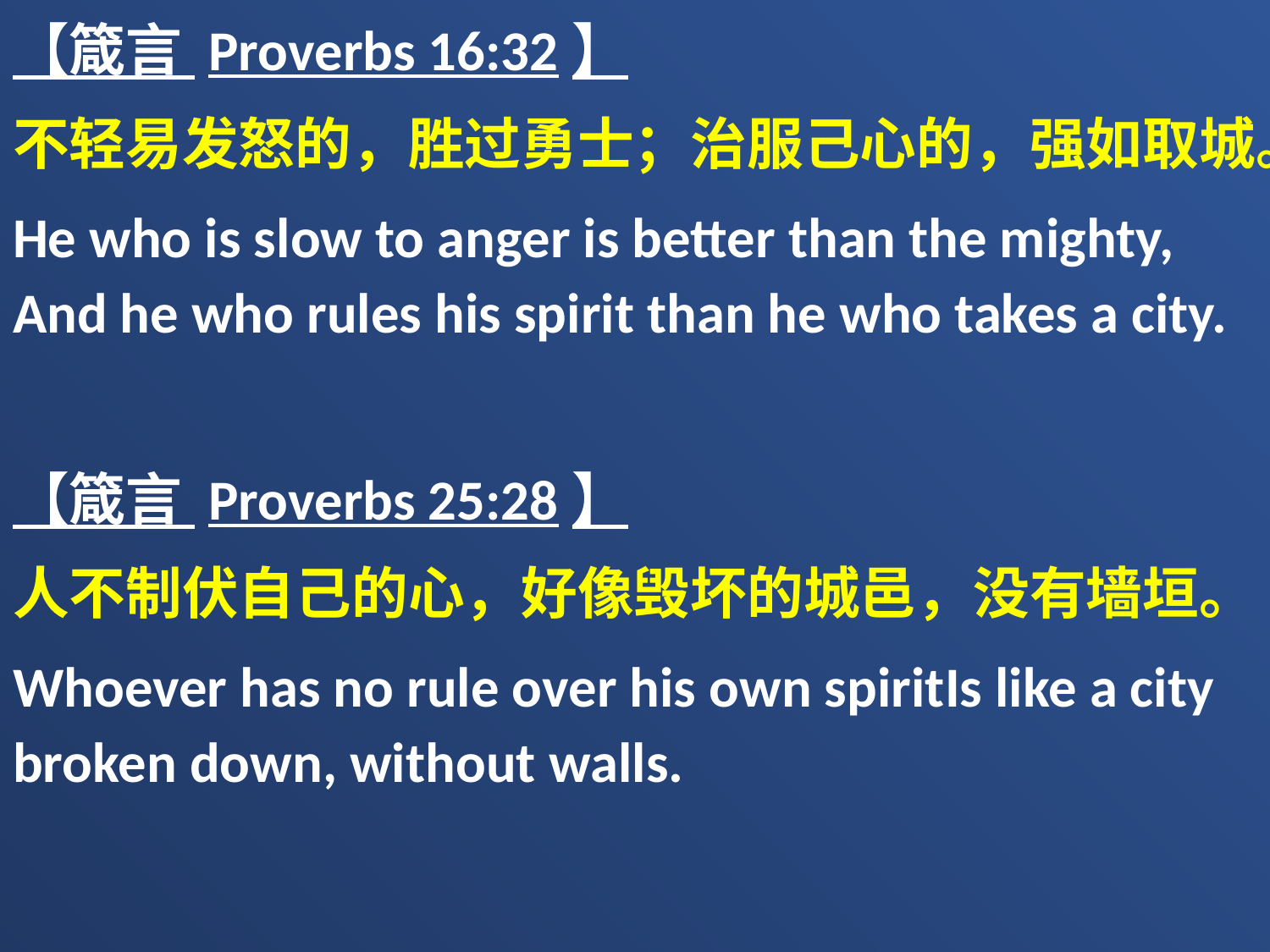

【箴言 Proverbs 16:32】
不轻易发怒的，胜过勇士；治服己心的，强如取城。
He who is slow to anger is better than the mighty, And he who rules his spirit than he who takes a city.

【箴言 Proverbs 25:28】
人不制伏自己的心，好像毁坏的城邑，没有墙垣。
Whoever has no rule over his own spiritIs like a city broken down, without walls.